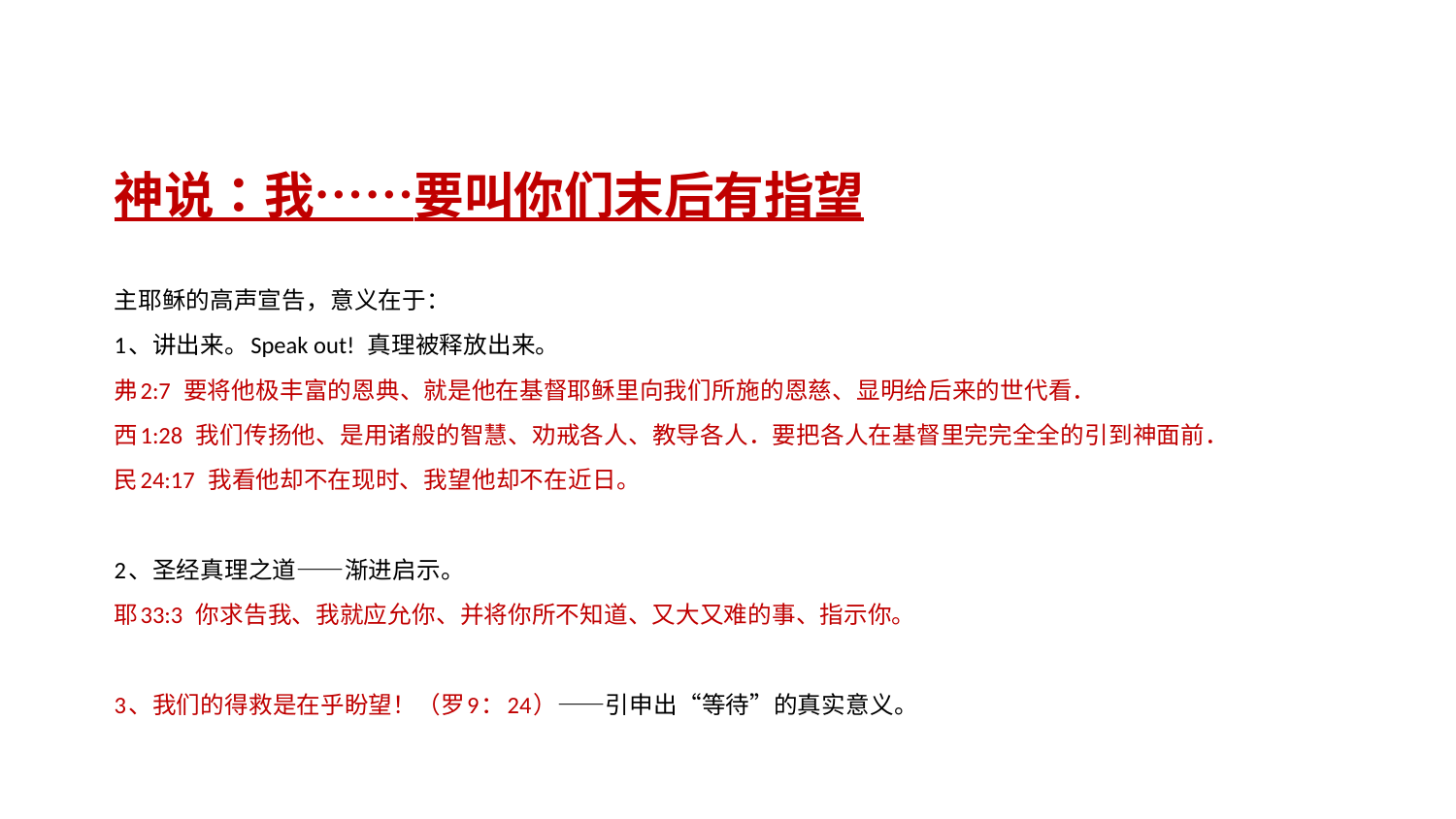

神说：我……要叫你们末后有指望

主耶稣的高声宣告，意义在于：
1、讲出来。Speak out!  真理被释放出来。
弗2:7  要将他极丰富的恩典、就是他在基督耶稣里向我们所施的恩慈、显明给后来的世代看．
西1:28  我们传扬他、是用诸般的智慧、劝戒各人、教导各人．要把各人在基督里完完全全的引到神面前．
民24:17  我看他却不在现时、我望他却不在近日。

2、圣经真理之道——渐进启示。
耶33:3  你求告我、我就应允你、并将你所不知道、又大又难的事、指示你。

3、我们的得救是在乎盼望！（罗9：24）——引申出“等待”的真实意义。